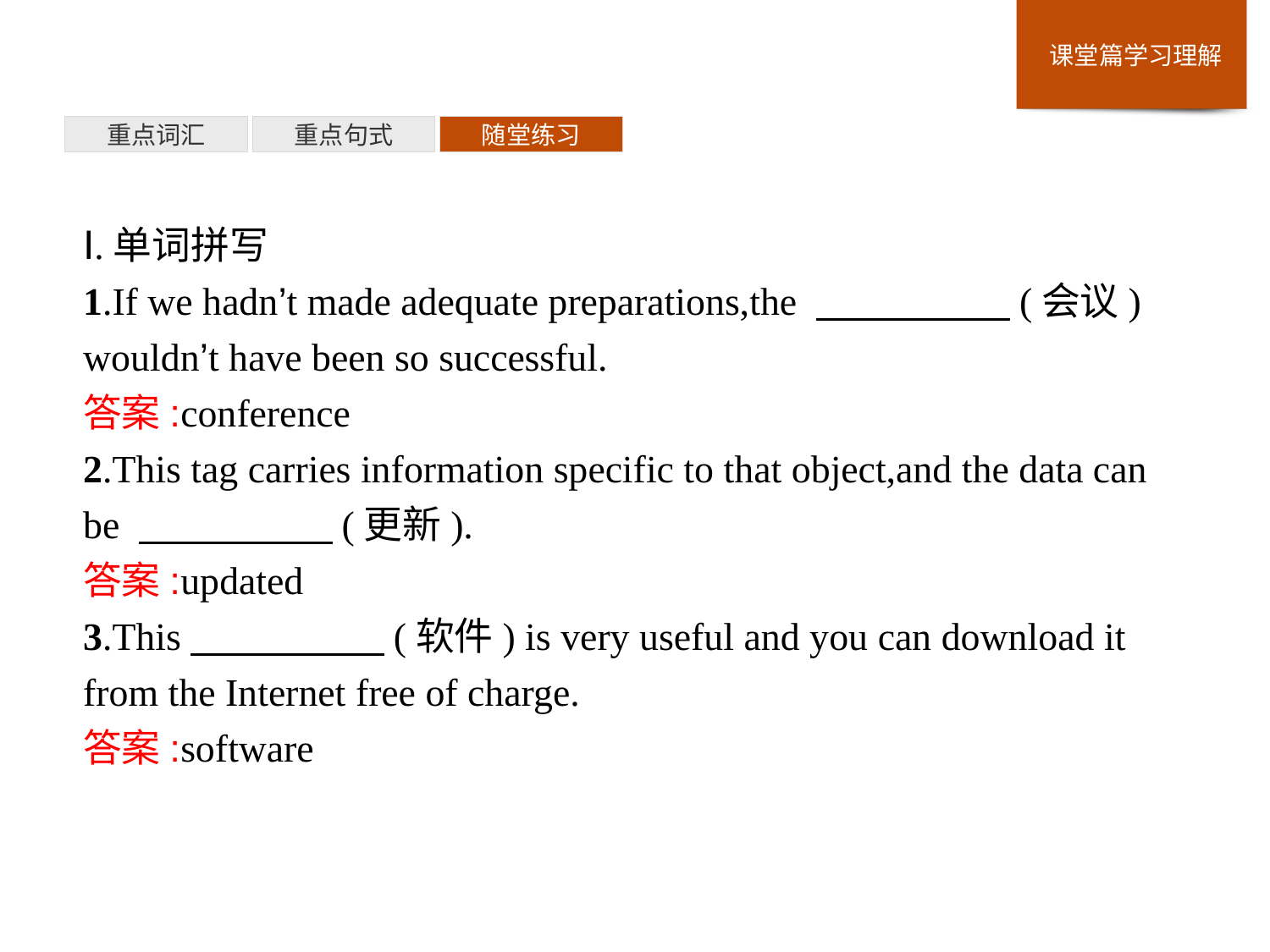

重点词汇
重点句式
随堂练习
Ⅰ.单词拼写
1.If we hadn’t made adequate preparations,the 　　　　　(会议) wouldn’t have been so successful.
答案:conference
2.This tag carries information specific to that object,and the data can be 　　　　　(更新).
答案:updated
3.This　　　　　(软件) is very useful and you can download it from the Internet free of charge.
答案:software